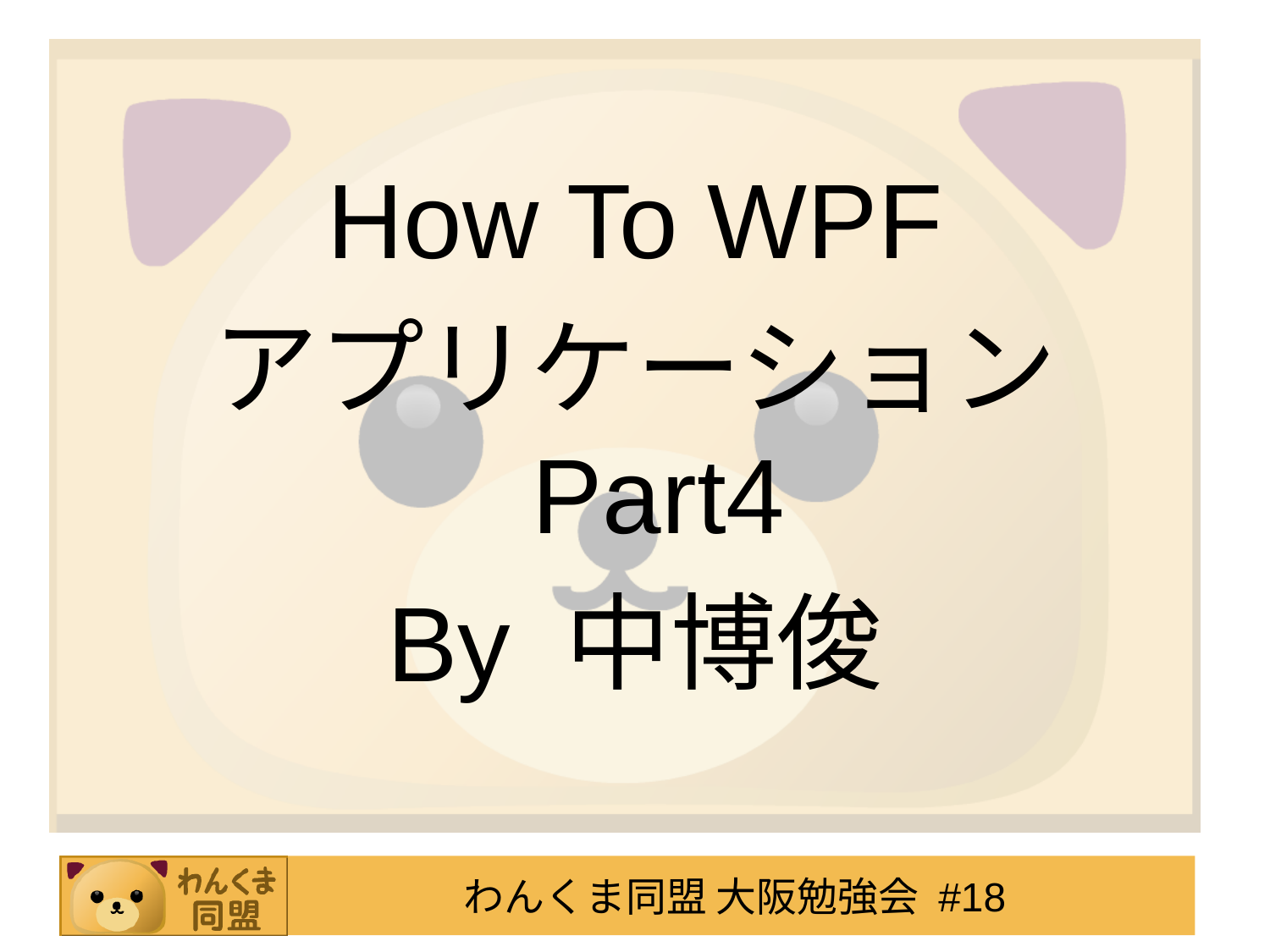

#
How To WPF
アプリケーション Part4
By 中博俊